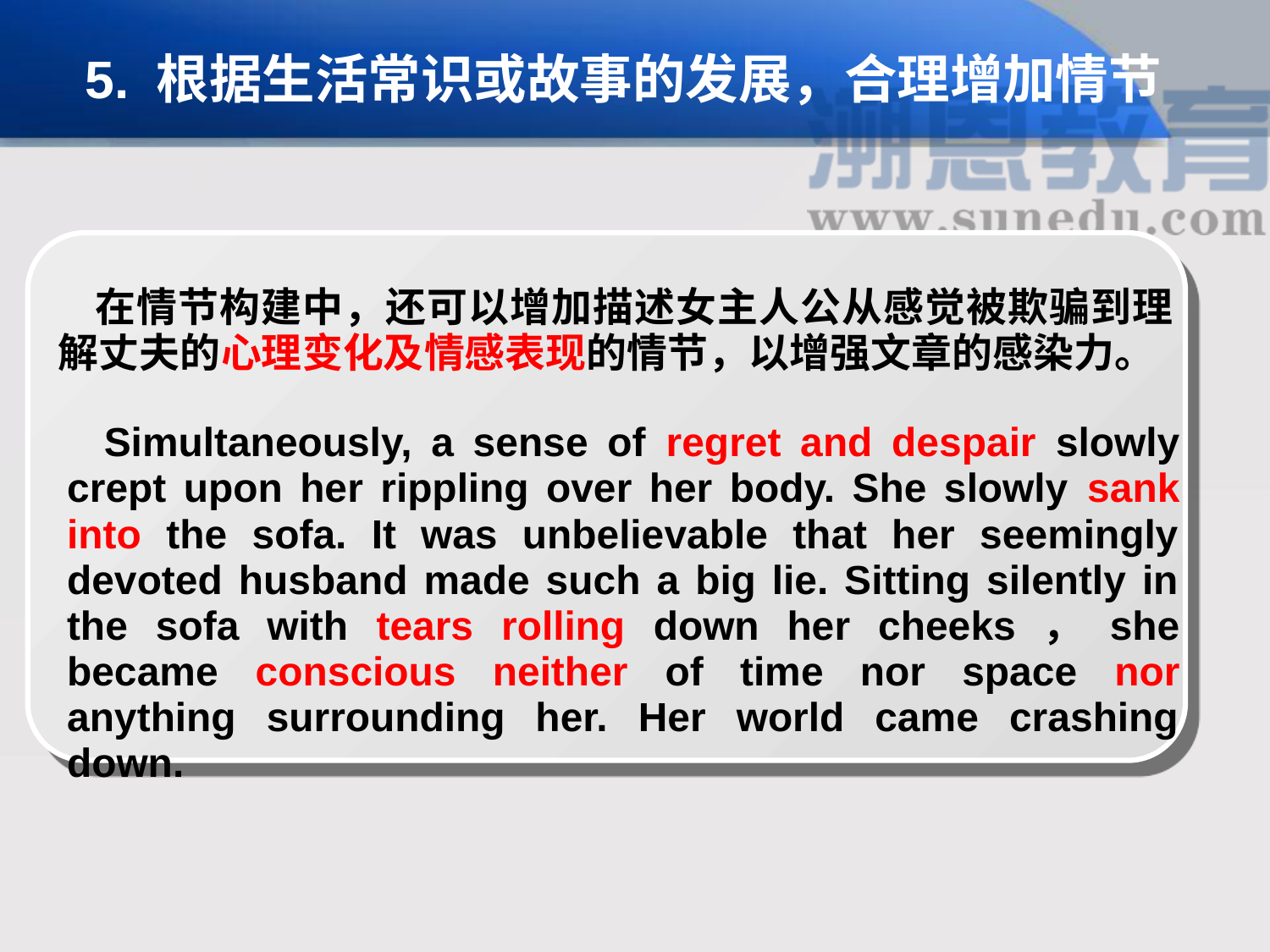

5. 根据生活常识或故事的发展，合理增加情节

在情节构建中，还可以增加描述女主人公从感觉被欺骗到理解丈夫的心理变化及情感表现的情节，以增强文章的感染力。
Simultaneously, a sense of regret and despair slowly crept upon her rippling over her body. She slowly sank into the sofa. It was unbelievable that her seemingly devoted husband made such a big lie. Sitting silently in the sofa with tears rolling down her cheeks，she became conscious neither of time nor space nor anything surrounding her. Her world came crashing down.